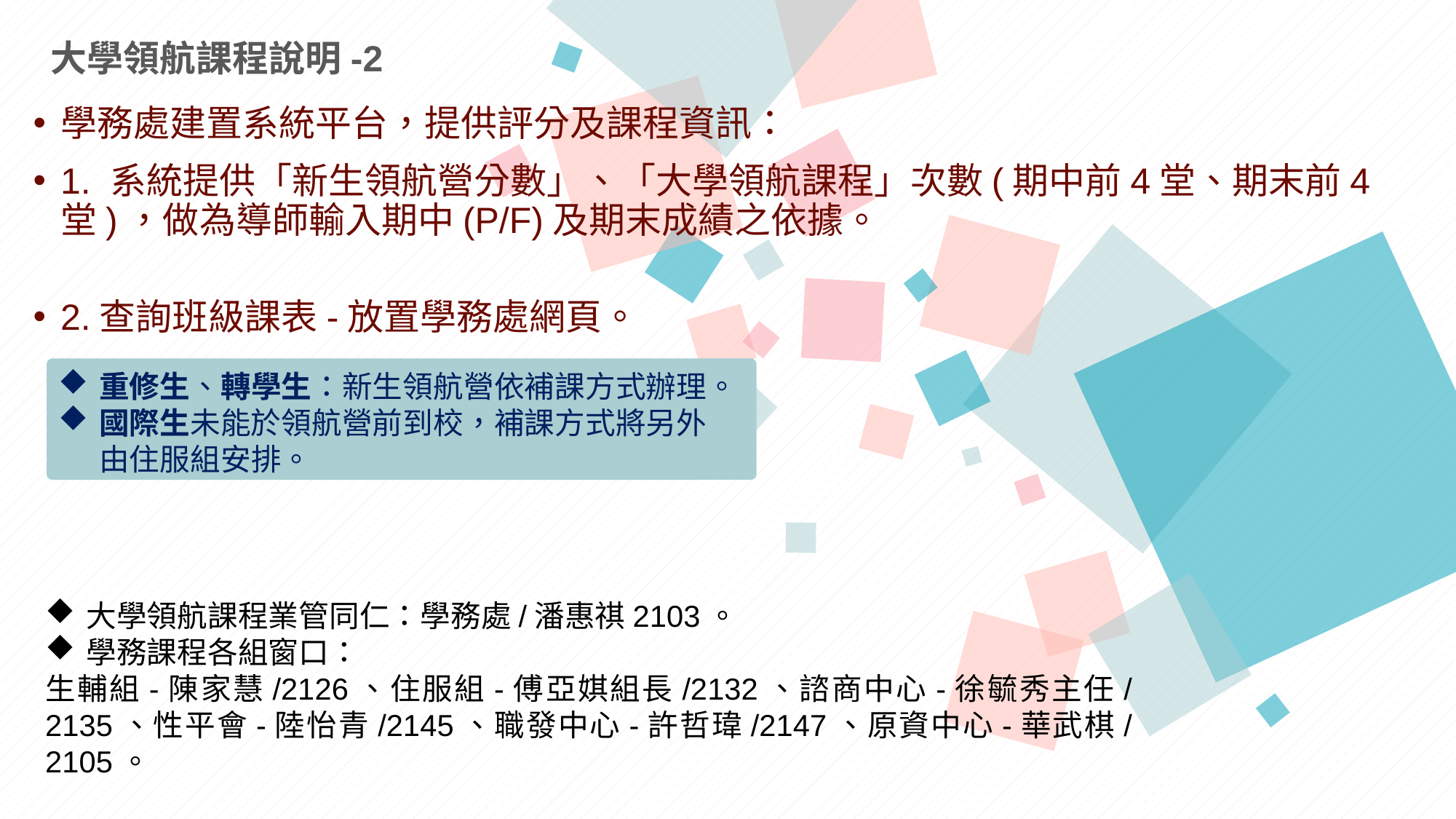

大學領航課程說明-2
學務處建置系統平台，提供評分及課程資訊：
1. 系統提供「新生領航營分數」、「大學領航課程」次數(期中前4堂、期末前4堂)，做為導師輸入期中(P/F)及期末成績之依據。
2.查詢班級課表-放置學務處網頁。

重修生、轉學生：新生領航營依補課方式辦理。
國際生未能於領航營前到校，補課方式將另外由住服組安排。
大學領航課程業管同仁：學務處/潘惠祺2103。
學務課程各組窗口：
生輔組-陳家慧/2126、住服組-傅亞娸組長/2132、諮商中心-徐毓秀主任/2135、性平會-陸怡青/2145、職發中心-許哲瑋/2147、原資中心-華武棋/2105。